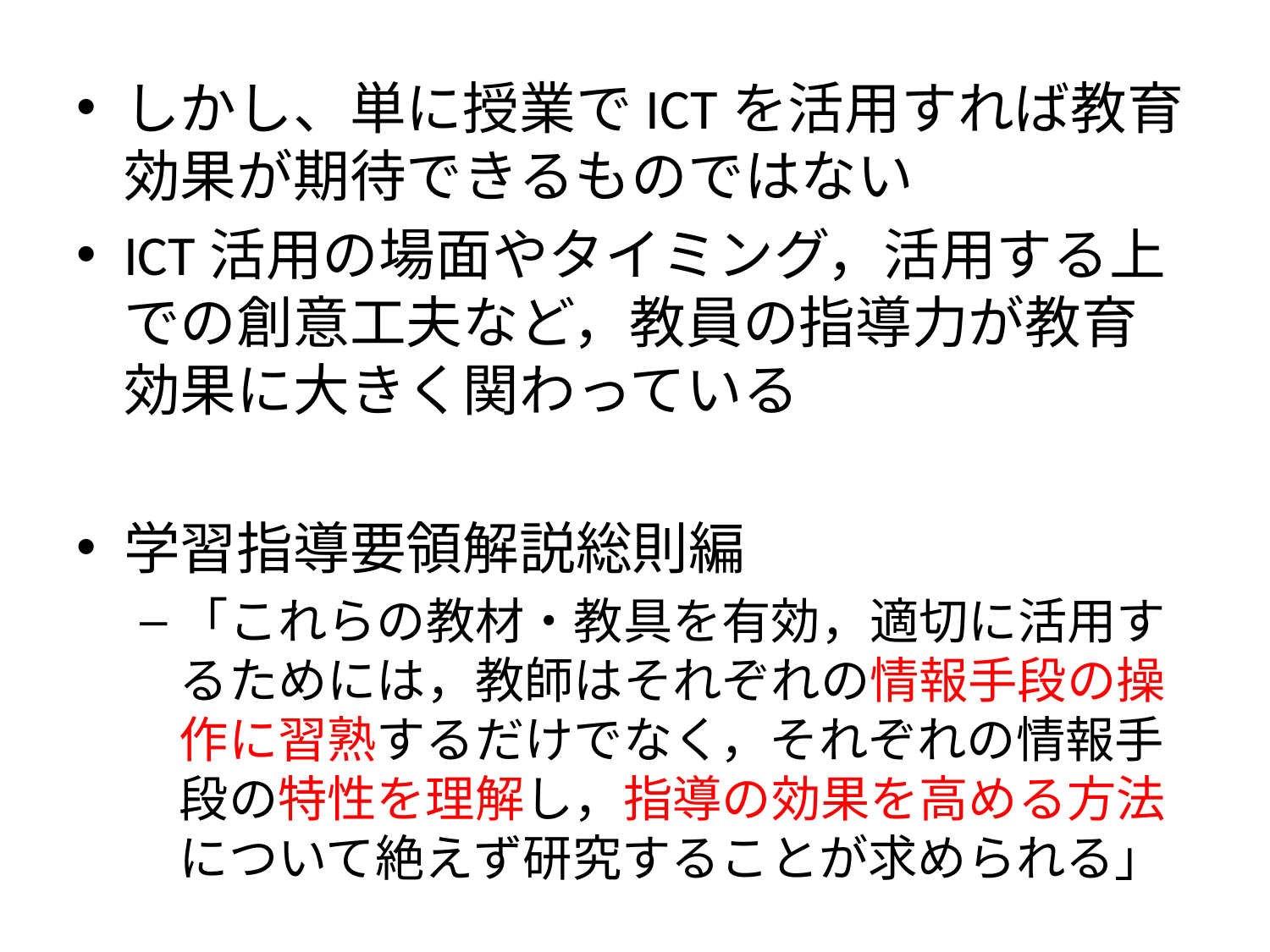

しかし、単に授業でICTを活用すれば教育効果が期待できるものではない
ICT活用の場面やタイミング，活用する上での創意工夫など，教員の指導力が教育効果に大きく関わっている

学習指導要領解説総則編
「これらの教材・教具を有効，適切に活用するためには，教師はそれぞれの情報手段の操作に習熟するだけでなく，それぞれの情報手段の特性を理解し，指導の効果を高める方法について絶えず研究することが求められる」